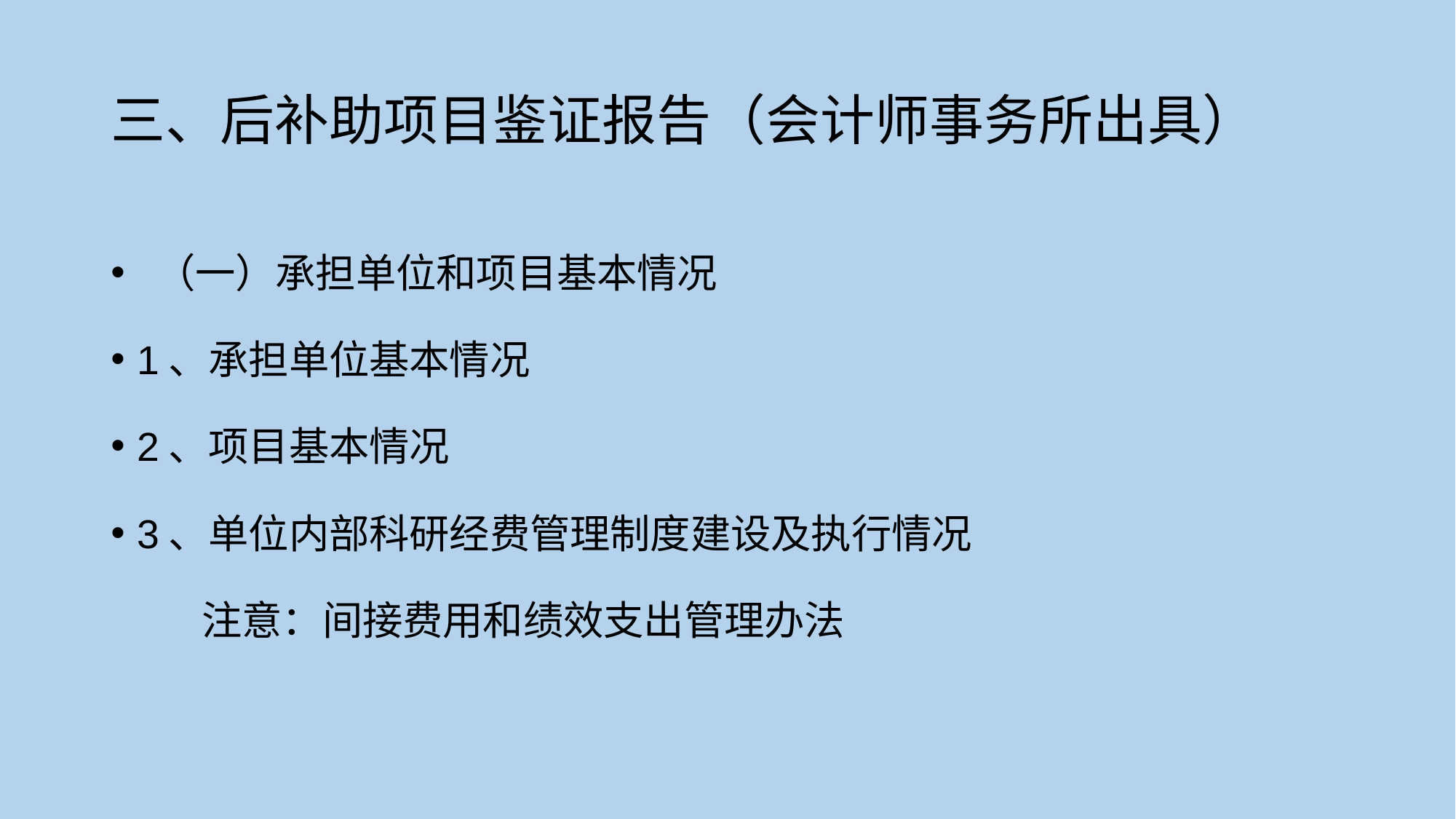

# 三、后补助项目鉴证报告（会计师事务所出具）
 （一）承担单位和项目基本情况
1、承担单位基本情况
2、项目基本情况
3、单位内部科研经费管理制度建设及执行情况
         注意：间接费用和绩效支出管理办法